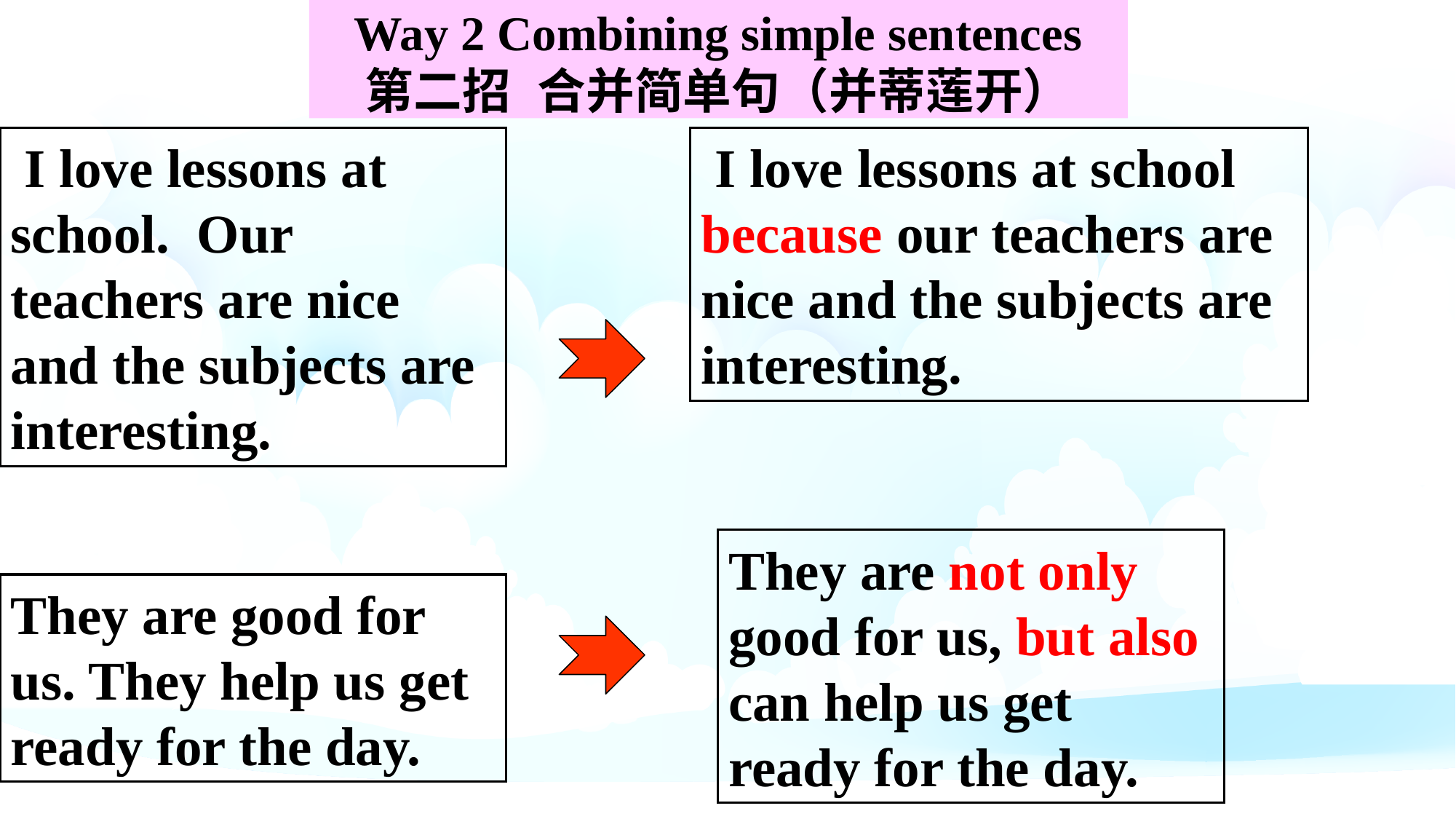

Way 2 Combining simple sentences
第二招  合并简单句（并蒂莲开）
 I love lessons at school.  Our teachers are nice and the subjects are interesting.
 I love lessons at school because our teachers are nice and the subjects are interesting.

They are not only good for us, but also can help us get ready for the day.
They are good for us. They help us get ready for the day.